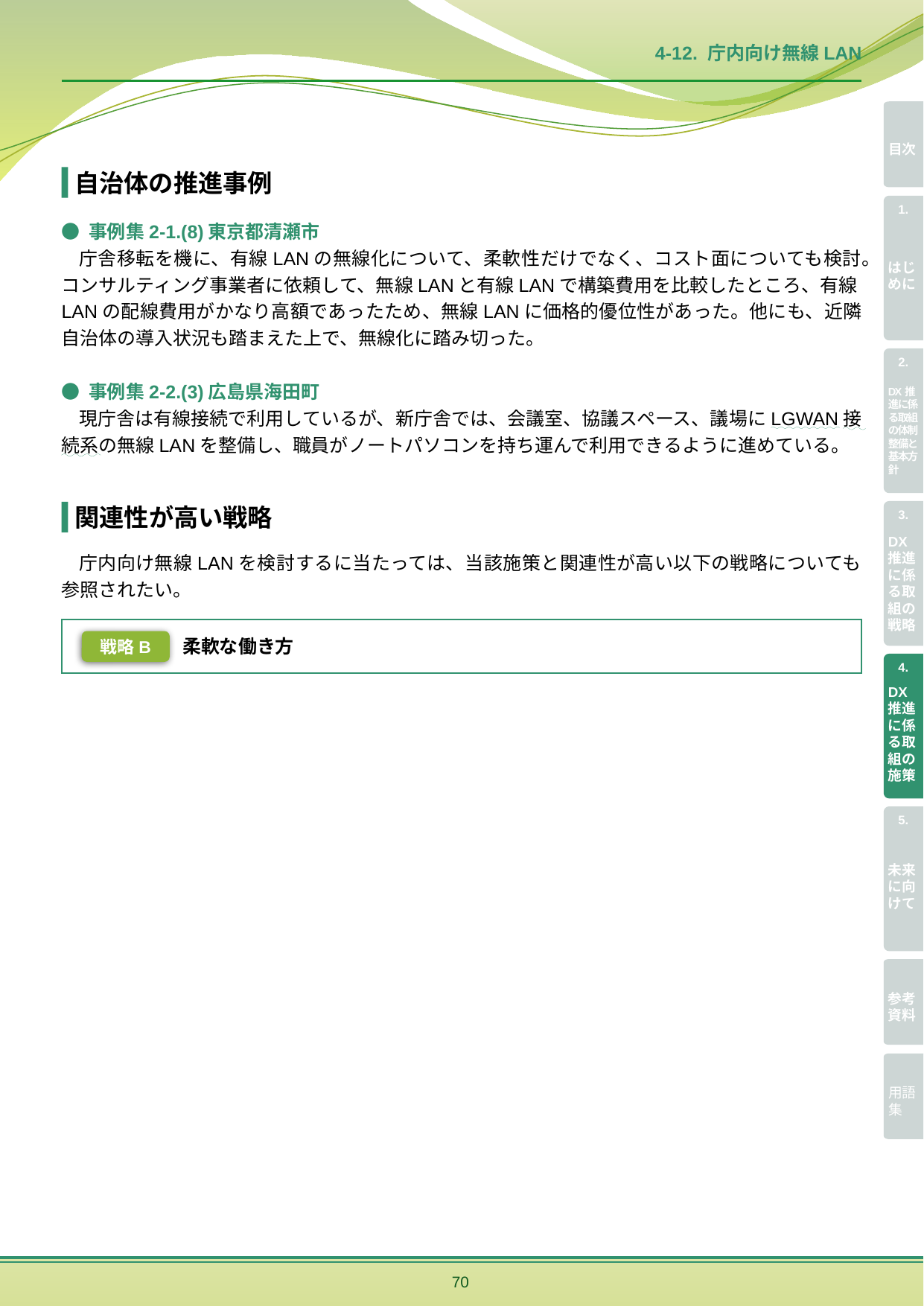

4-12. 庁内向け無線LAN

自治体の推進事例
● 事例集2-1.(8)東京都清瀬市
庁舎移転を機に、有線LANの無線化について、柔軟性だけでなく、コスト面についても検討。コンサルティング事業者に依頼して、無線LANと有線LANで構築費用を比較したところ、有線LANの配線費用がかなり高額であったため、無線LANに価格的優位性があった。他にも、近隣自治体の導入状況も踏まえた上で、無線化に踏み切った。

● 事例集2-2.(3)広島県海田町
現庁舎は有線接続で利用しているが、新庁舎では、会議室、協議スペース、議場にLGWAN接続系の無線LANを整備し、職員がノートパソコンを持ち運んで利用できるように進めている。

関連性が高い戦略
庁内向け無線LANを検討するに当たっては、当該施策と関連性が高い以下の戦略についても参照されたい。
柔軟な働き方
戦略B
70